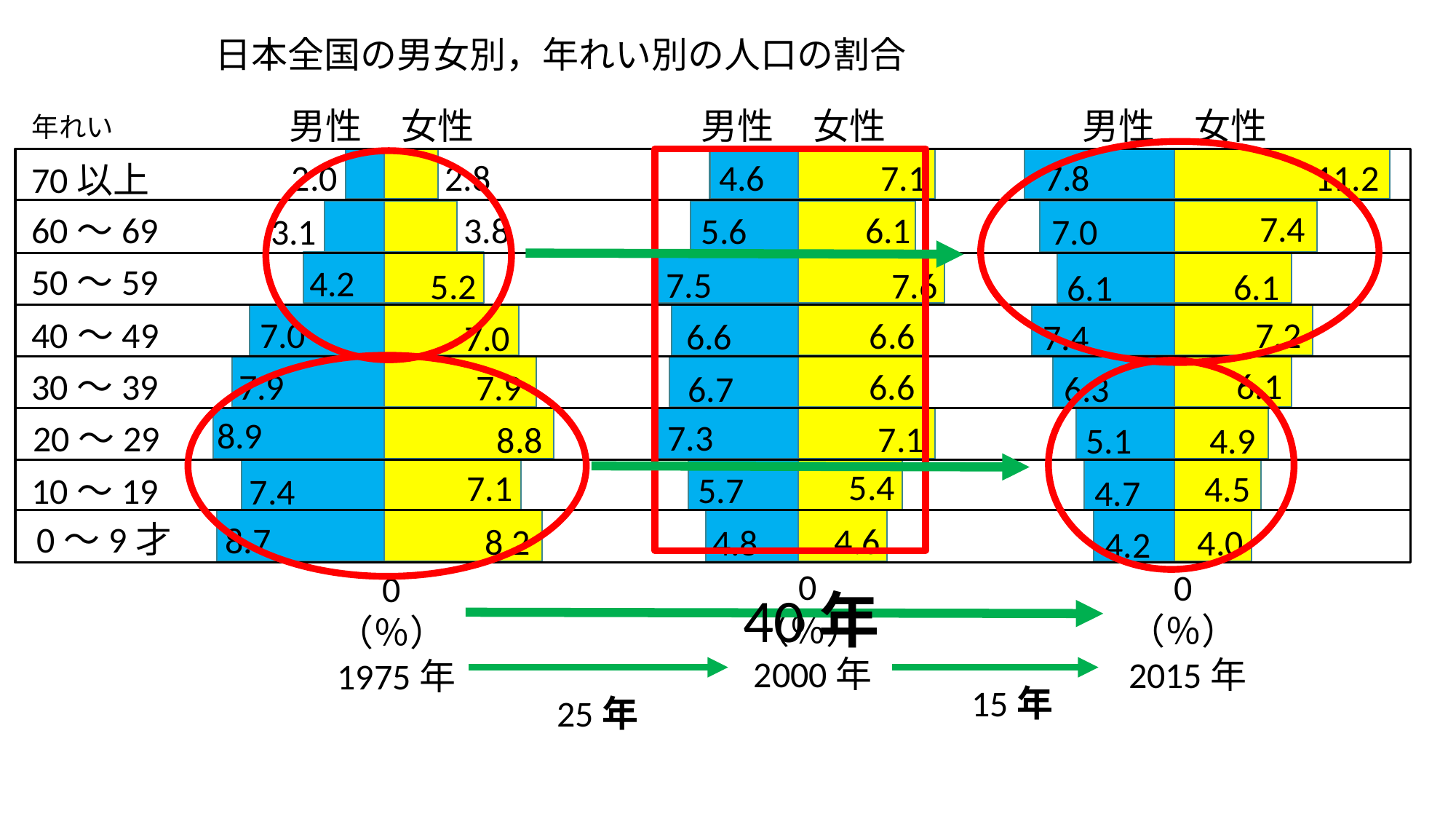

日本全国の男女別，年れい別の人口の割合
男性
女性
男性
女性
男性
女性
年れい

2.0
2.8

4.6
7.1
7.8
11.2

70以上
7.4

3.8
60～69
6.1
5.6
3.1
7.0

50～59
4.2
7.5
7.6
5.2
6.1
6.1

7.0
40～49
7.2
6.6
6.6
7.4
7.0

6.1
6.6
7.9
30～39
7.9

6.7
6.3
8.9

7.3
20～29
7.1
8.8
5.1
4.9
5.4
7.1

4.5
5.7
10～19
7.4
4.7

0～9才
8.7
4.6
8.2
4.8
4.0
4.2
　0
（％）
2000年
　0
（％）
2015年
　0
（％）
1975年
40年
15年
25年